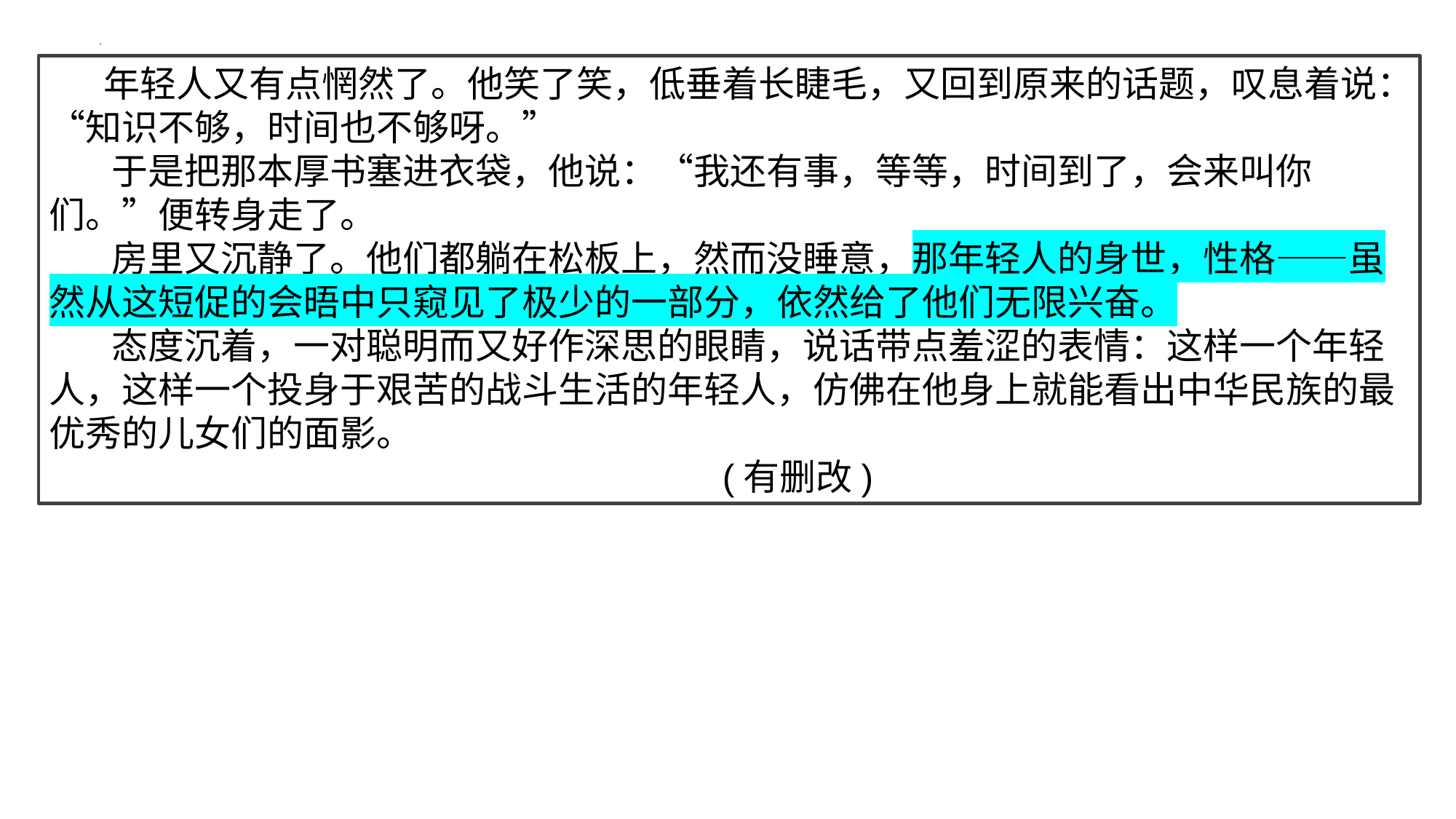

年轻人又有点惘然了。他笑了笑，低垂着长睫毛，又回到原来的话题，叹息着说：“知识不够，时间也不够呀。”
    于是把那本厚书塞进衣袋，他说：“我还有事，等等，时间到了，会来叫你们。”便转身走了。
    房里又沉静了。他们都躺在松板上，然而没睡意，那年轻人的身世，性格——虽然从这短促的会晤中只窥见了极少的一部分，依然给了他们无限兴奋。
    态度沉着，一对聪明而又好作深思的眼睛，说话带点羞涩的表情：这样一个年轻人，这样一个投身于艰苦的战斗生活的年轻人，仿佛在他身上就能看出中华民族的最优秀的儿女们的面影。
                                                                (有删改)